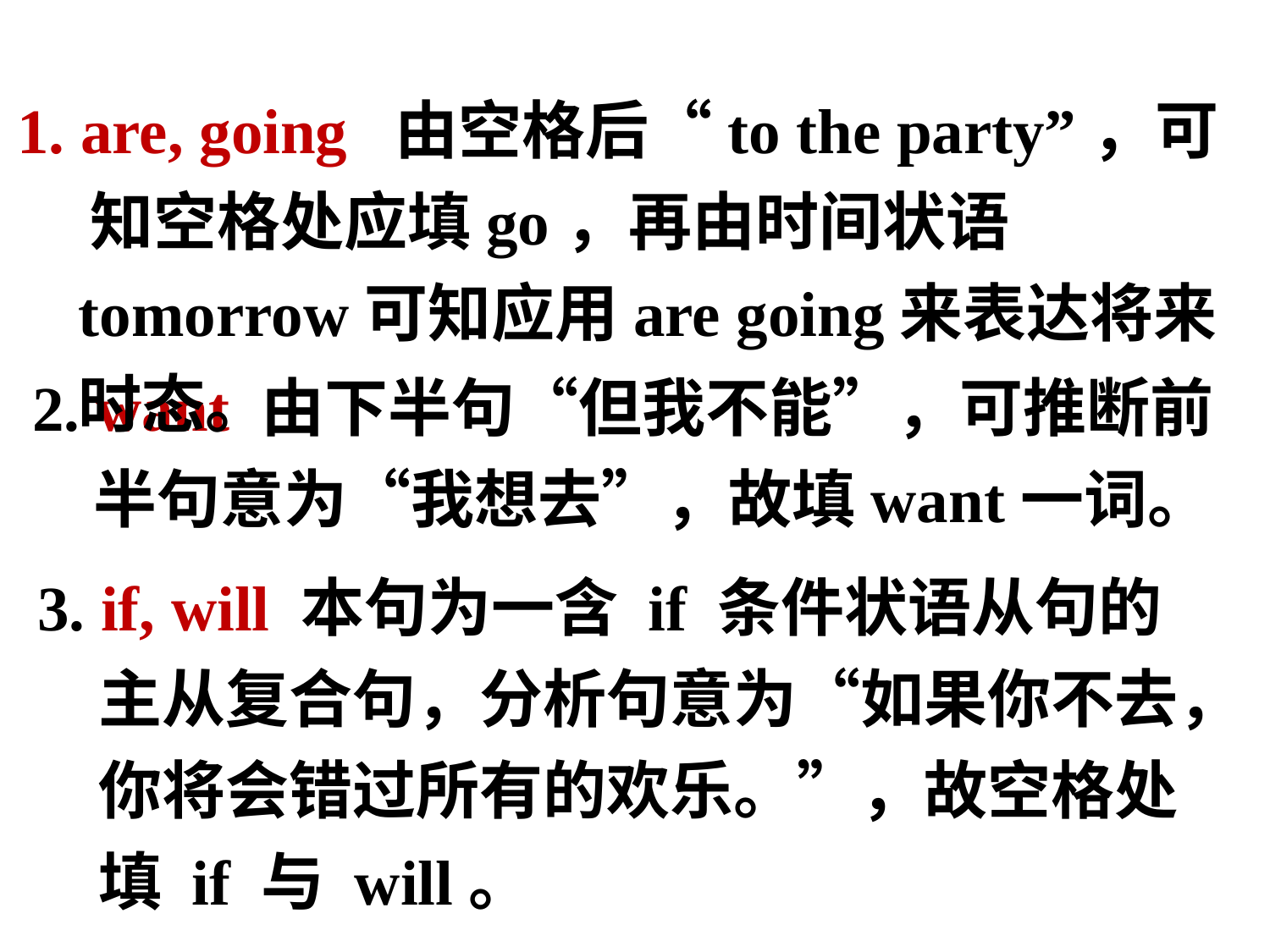

1. are, going  由空格后“to the party”，可
    知空格处应填go，再由时间状语tomorrow可知应用are going来表达将来时态。
2. want 由下半句“但我不能”，可推断前半句意为“我想去”，故填want一词。
3. if, will 本句为一含 if 条件状语从句的主从复合句，分析句意为“如果你不去，你将会错过所有的欢乐。”，故空格处填 if 与 will。